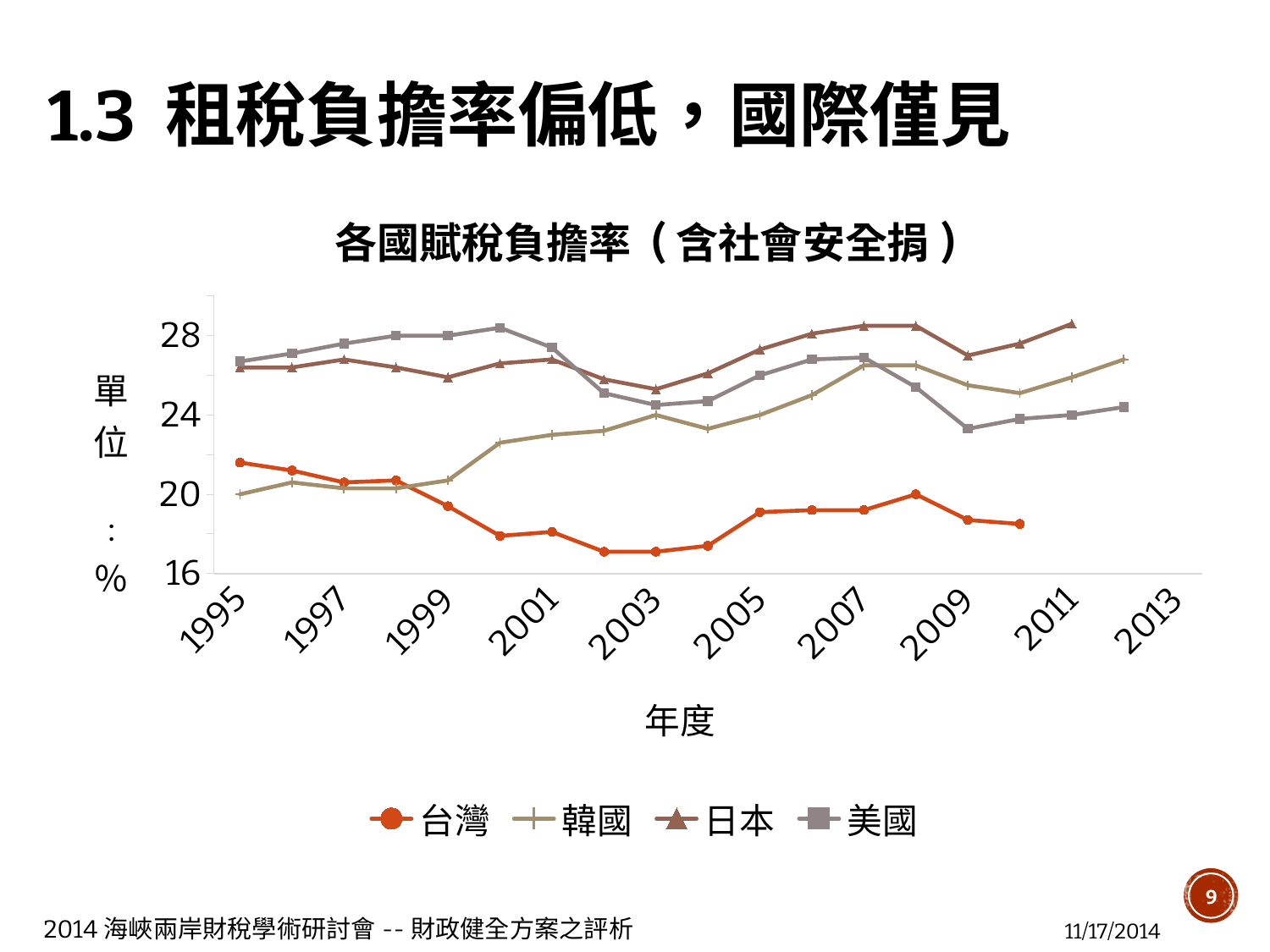

# 1.3 租稅負擔率偏低，國際僅見

### Chart: 各國賦稅負擔率 (含社會安全捐)

| Category | 台灣 | 韓國 | 日本 | 美國 |
|---|---|---|---|---|
| 1995 | 21.6 | 20.0 | 26.4 | 26.7 |
| 1996 | 21.2 | 20.6 | 26.4 | 27.1 |
| 1997 | 20.6 | 20.3 | 26.8 | 27.6 |
| 1998 | 20.7 | 20.3 | 26.4 | 28.0 |
| 1999 | 19.4 | 20.7 | 25.9 | 28.0 |
| 2000 | 17.9 | 22.6 | 26.6 | 28.4 |
| 2001 | 18.1 | 23.0 | 26.8 | 27.4 |
| 2002 | 17.1 | 23.2 | 25.8 | 25.1 |
| 2003 | 17.1 | 24.0 | 25.3 | 24.5 |
| 2004 | 17.4 | 23.3 | 26.1 | 24.7 |
| 2005 | 19.1 | 24.0 | 27.3 | 26.0 |
| 2006 | 19.2 | 25.0 | 28.1 | 26.8 |
| 2007 | 19.2 | 26.5 | 28.5 | 26.9 |
| 2008 | 20.0 | 26.5 | 28.5 | 25.4 |
| 2009 | 18.7 | 25.5 | 27.0 | 23.3 |
| 2010 | 18.5 | 25.1 | 27.6 | 23.8 |
| 2011 | None | 25.9 | 28.6 | 24.0 |
| 2012 | None | 26.8 | None | 24.4 |
| 2013 | None | None | None | None |
9
2014海峽兩岸財稅學術研討會--財政健全方案之評析
11/17/2014